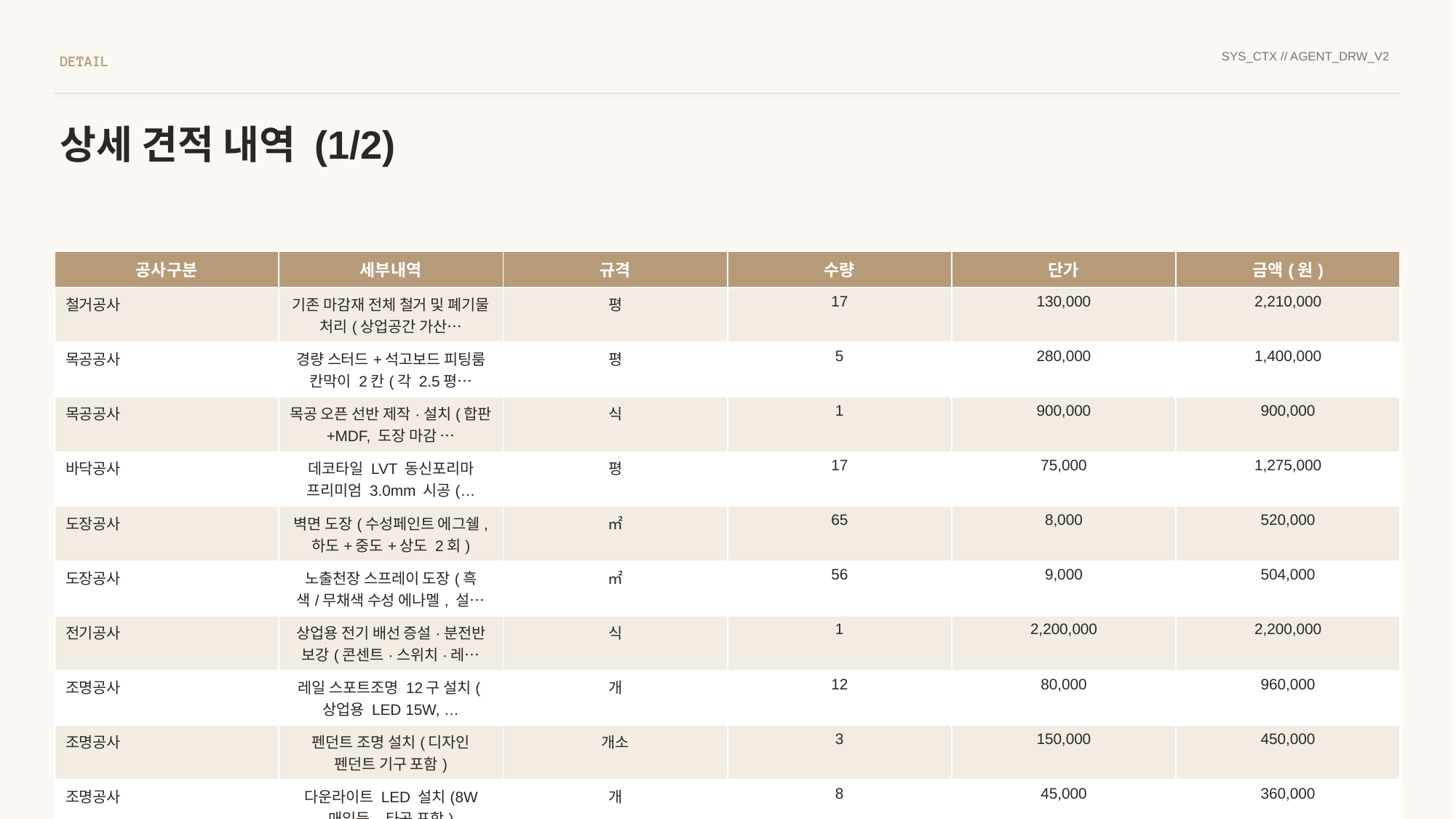

SYS_CTX // AGENT_DRW_V2
DETAIL

상세 견적 내역 (1/2)
| 공사구분 | 세부내역 | 규격 | 수량 | 단가 | 금액(원) |
| --- | --- | --- | --- | --- | --- |
| 철거공사 | 기존 마감재 전체 철거 및 폐기물 처리(상업공간 가산… | 평 | 17 | 130,000 | 2,210,000 |
| 목공공사 | 경량 스터드+석고보드 피팅룸 칸막이 2칸(각 2.5평… | 평 | 5 | 280,000 | 1,400,000 |
| 목공공사 | 목공 오픈 선반 제작·설치(합판+MDF, 도장 마감 … | 식 | 1 | 900,000 | 900,000 |
| 바닥공사 | 데코타일 LVT 동신포리마 프리미엄 3.0mm 시공(… | 평 | 17 | 75,000 | 1,275,000 |
| 도장공사 | 벽면 도장(수성페인트 에그쉘, 하도+중도+상도 2회) | ㎡ | 65 | 8,000 | 520,000 |
| 도장공사 | 노출천장 스프레이 도장(흑색/무채색 수성 에나멜, 설… | ㎡ | 56 | 9,000 | 504,000 |
| 전기공사 | 상업용 전기 배선 증설·분전반 보강(콘센트·스위치·레… | 식 | 1 | 2,200,000 | 2,200,000 |
| 조명공사 | 레일 스포트조명 12구 설치(상업용 LED 15W, … | 개 | 12 | 80,000 | 960,000 |
| 조명공사 | 펜던트 조명 설치(디자인 펜던트 기구 포함) | 개소 | 3 | 150,000 | 450,000 |
| 조명공사 | 다운라이트 LED 설치(8W 매입등, 타공 포함) | 개 | 8 | 45,000 | 360,000 |
| 조명공사 | 간접조명 라인 설치(LED 바 2835칩, 채널 몰딩… | m | 10 | 35,000 | 350,000 |
| 냉난방공사 | LG 시스템에어컨 천장형 16~18평형 공급·설치(냉… | 식 | 1 | 2,500,000 | 2,500,000 |
| 가구·집기 | 파이프 의류 행거랙 6개(크롬 메탈 파이프, 자재+설… | 개 | 6 | 120,000 | 720,000 |